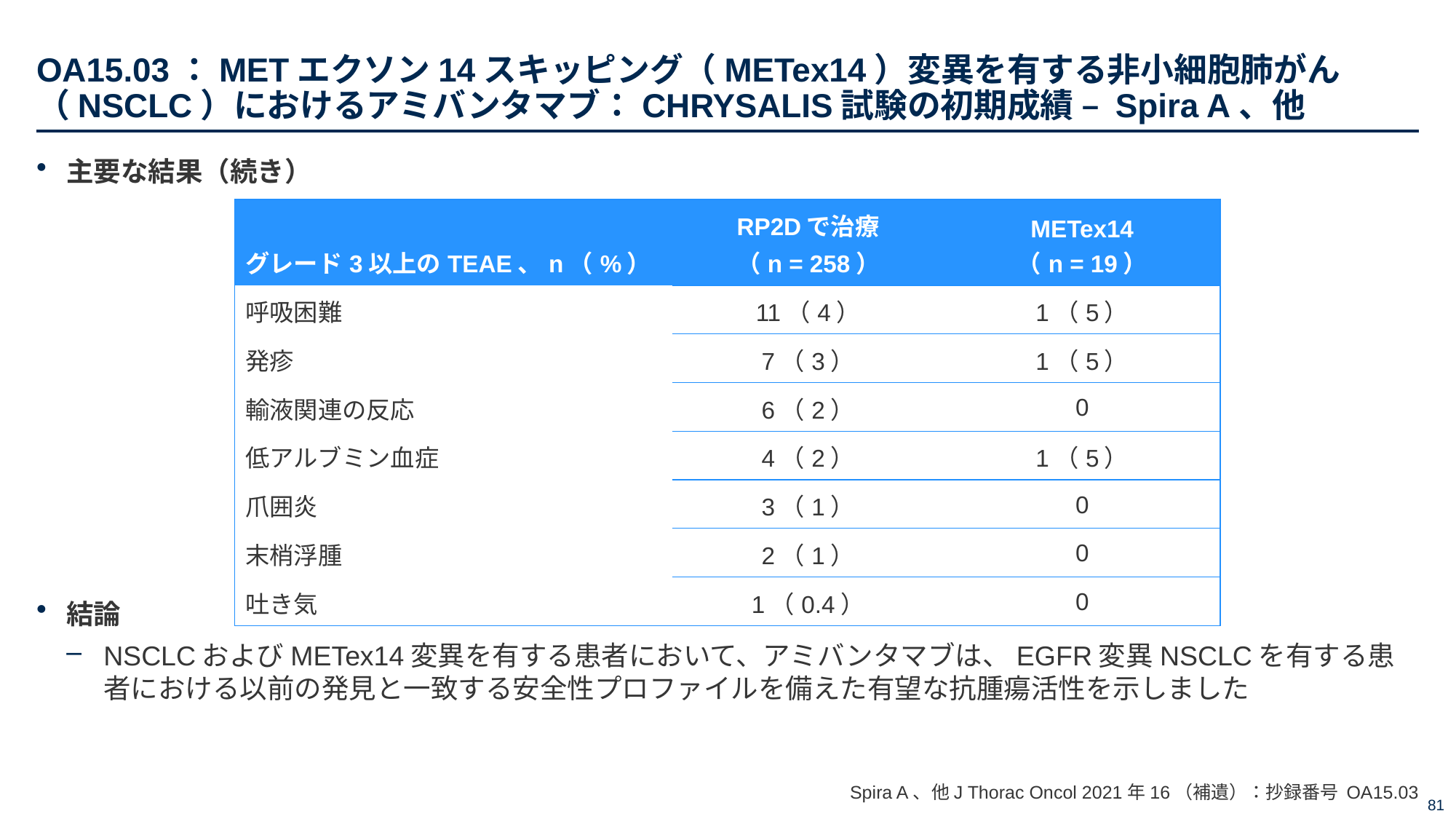

# OA15.03：METエクソン14スキッピング（METex14）変異を有する非小細胞肺がん（NSCLC）におけるアミバンタマブ：CHRYSALIS試験の初期成績 – Spira A、他
主要な結果（続き）
結論
NSCLCおよびMETex14変異を有する患者において、アミバンタマブは、EGFR変異NSCLCを有する患者における以前の発見と一致する安全性プロファイルを備えた有望な抗腫瘍活性を示しました
| グレード3以上のTEAE、n（%） | RP2Dで治療 （n = 258） | METex14 （n = 19） |
| --- | --- | --- |
| 呼吸困難 | 11（4） | 1（5） |
| 発疹 | 7（3） | 1（5） |
| 輸液関連の反応 | 6（2） | 0 |
| 低アルブミン血症 | 4（2） | 1（5） |
| 爪囲炎 | 3（1） | 0 |
| 末梢浮腫 | 2（1） | 0 |
| 吐き気 | 1（0.4） | 0 |
Spira A、他J Thorac Oncol 2021年16（補遺）：抄録番号 OA15.03